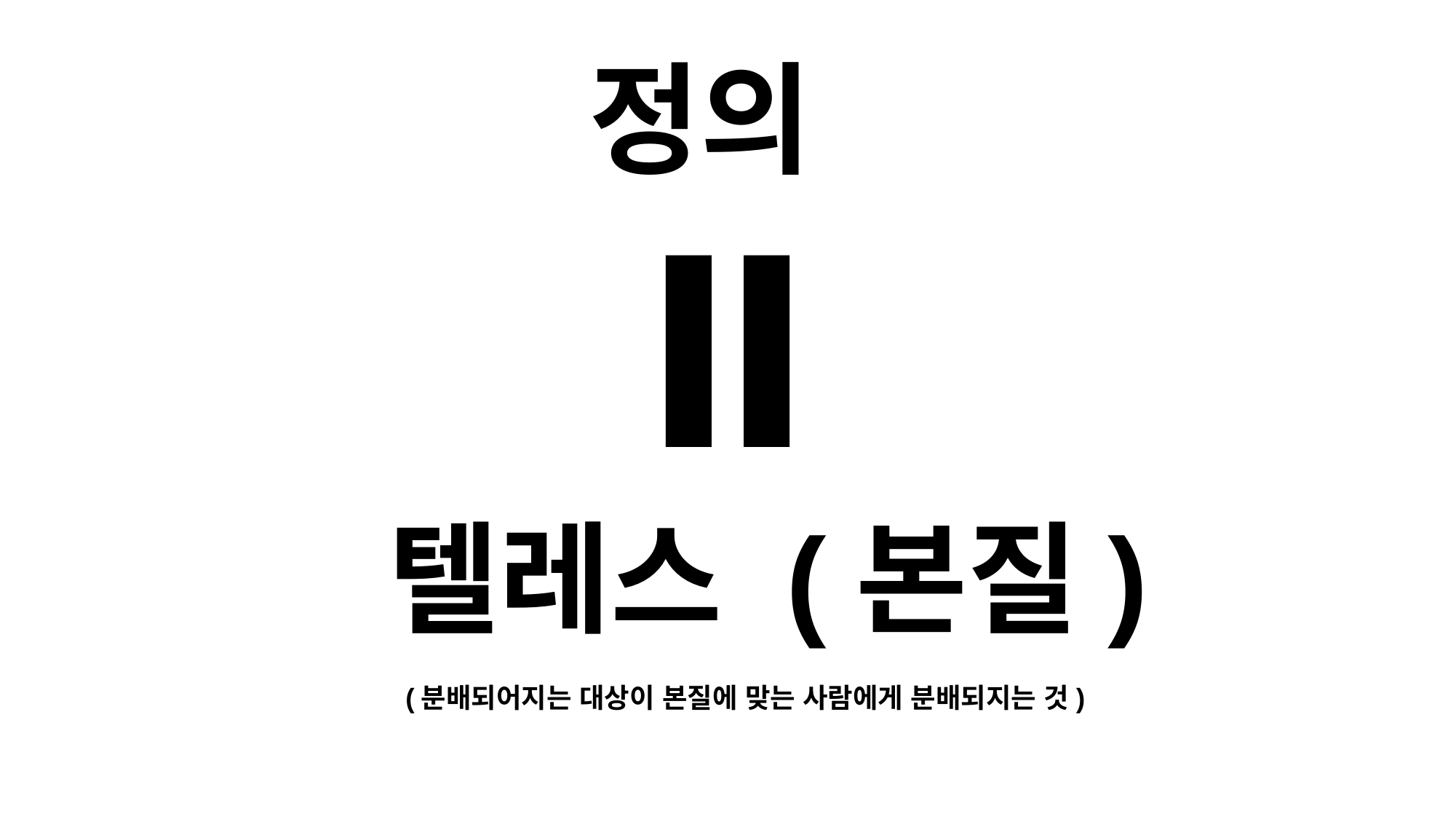

# 정의

텔레스 (본질)
(분배되어지는 대상이 본질에 맞는 사람에게 분배되지는 것)